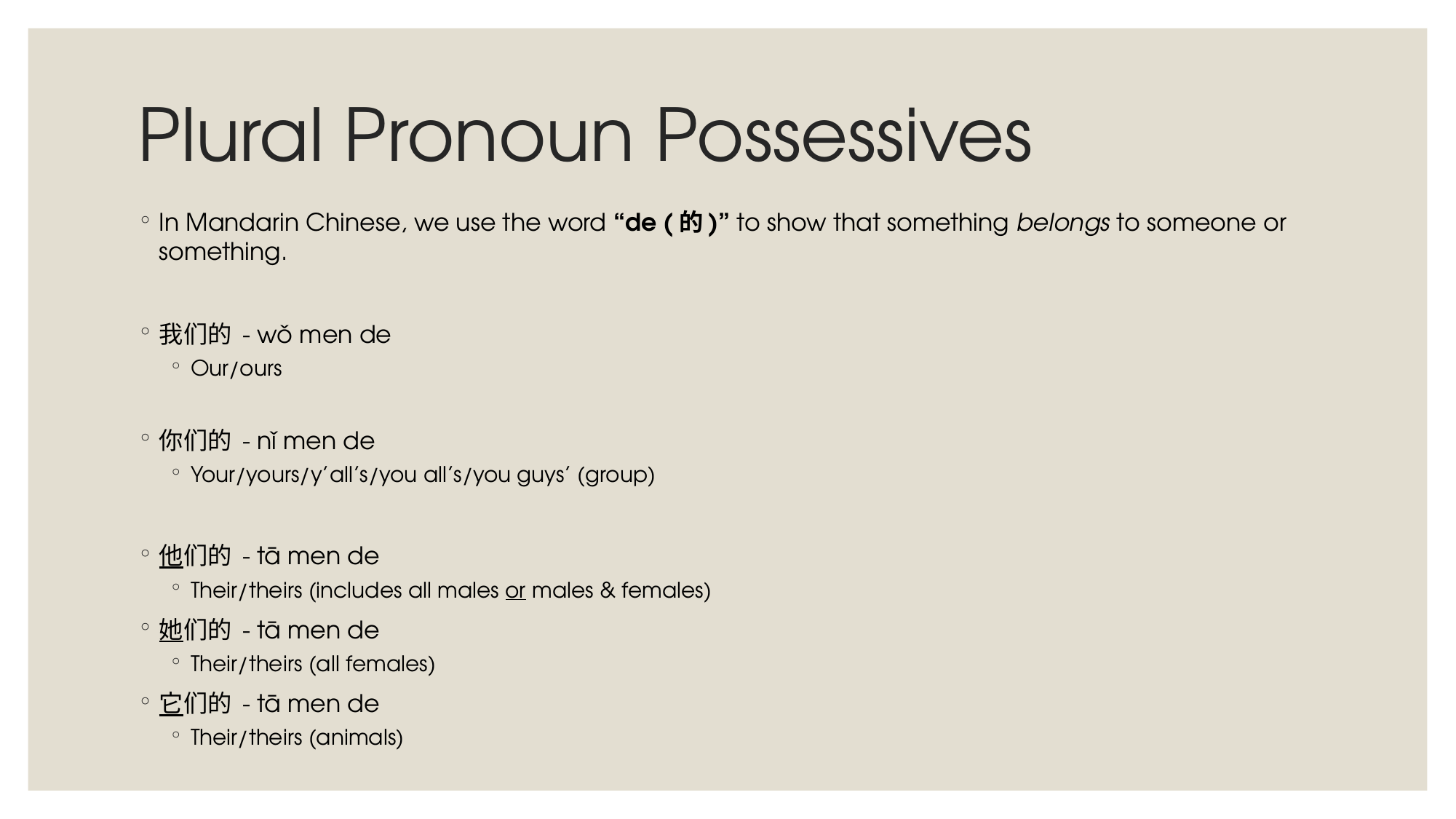

# Plural Pronoun Possessives
In Mandarin Chinese, we use the word “de (的)” to show that something belongs to someone or something.

我们的 - wǒ men de
Our/ours

你们的 - nǐ men de
Your/yours/y’all’s/you all’s/you guys’ (group)

他们的 - tā men de
Their/theirs (includes all males or males & females)
她们的 - tā men de
Their/theirs (all females)
它们的 - tā men de
Their/theirs (animals)